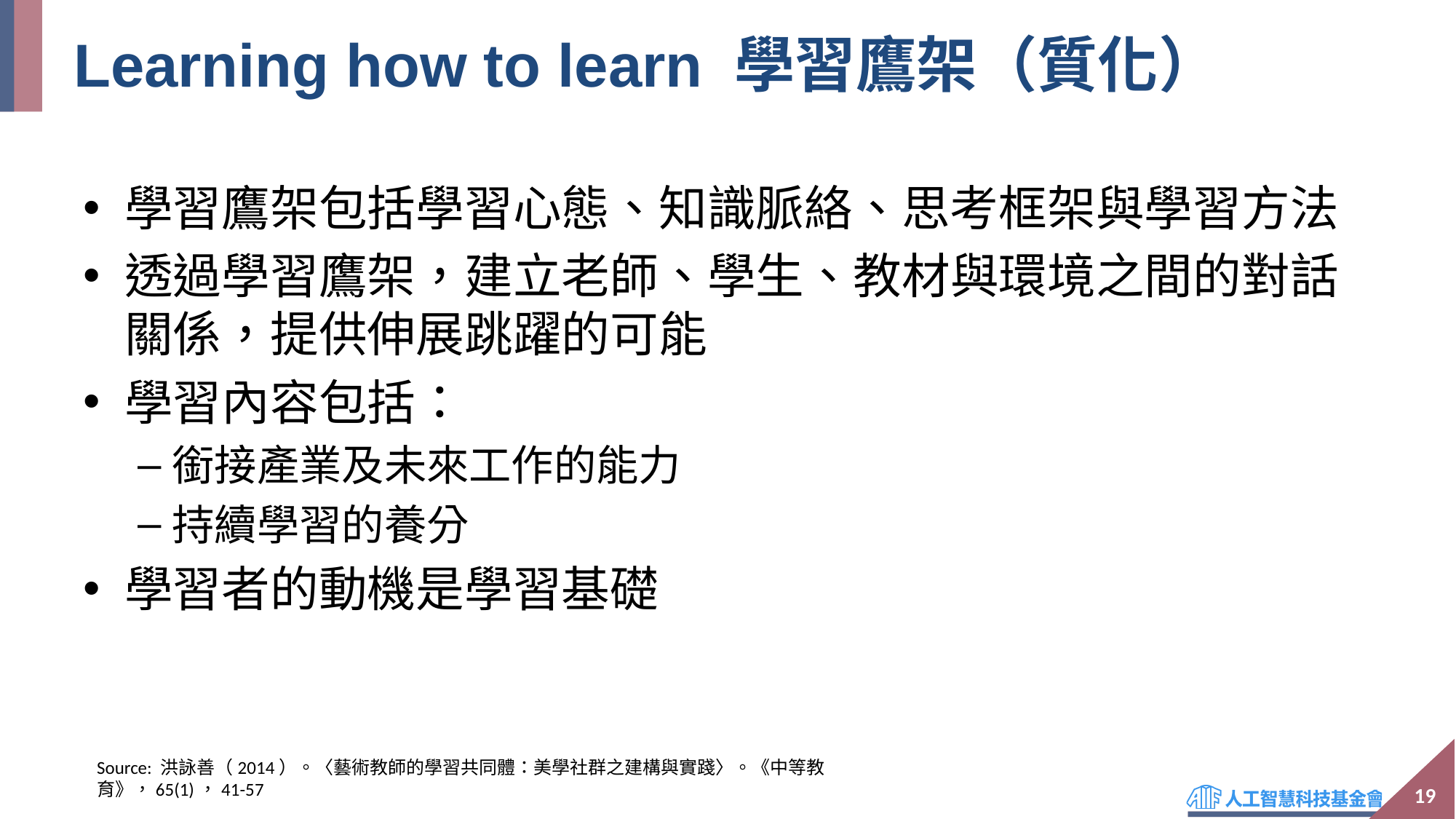

# Learning how to learn 學習鷹架（質化）
學習鷹架包括學習心態、知識脈絡、思考框架與學習方法
透過學習鷹架，建立老師、學生、教材與環境之間的對話關係，提供伸展跳躍的可能
學習內容包括：
銜接產業及未來工作的能力
持續學習的養分
學習者的動機是學習基礎
Source: 洪詠善（2014）。〈藝術教師的學習共同體：美學社群之建構與實踐〉。《中等教育》，65(1)，41-57
19